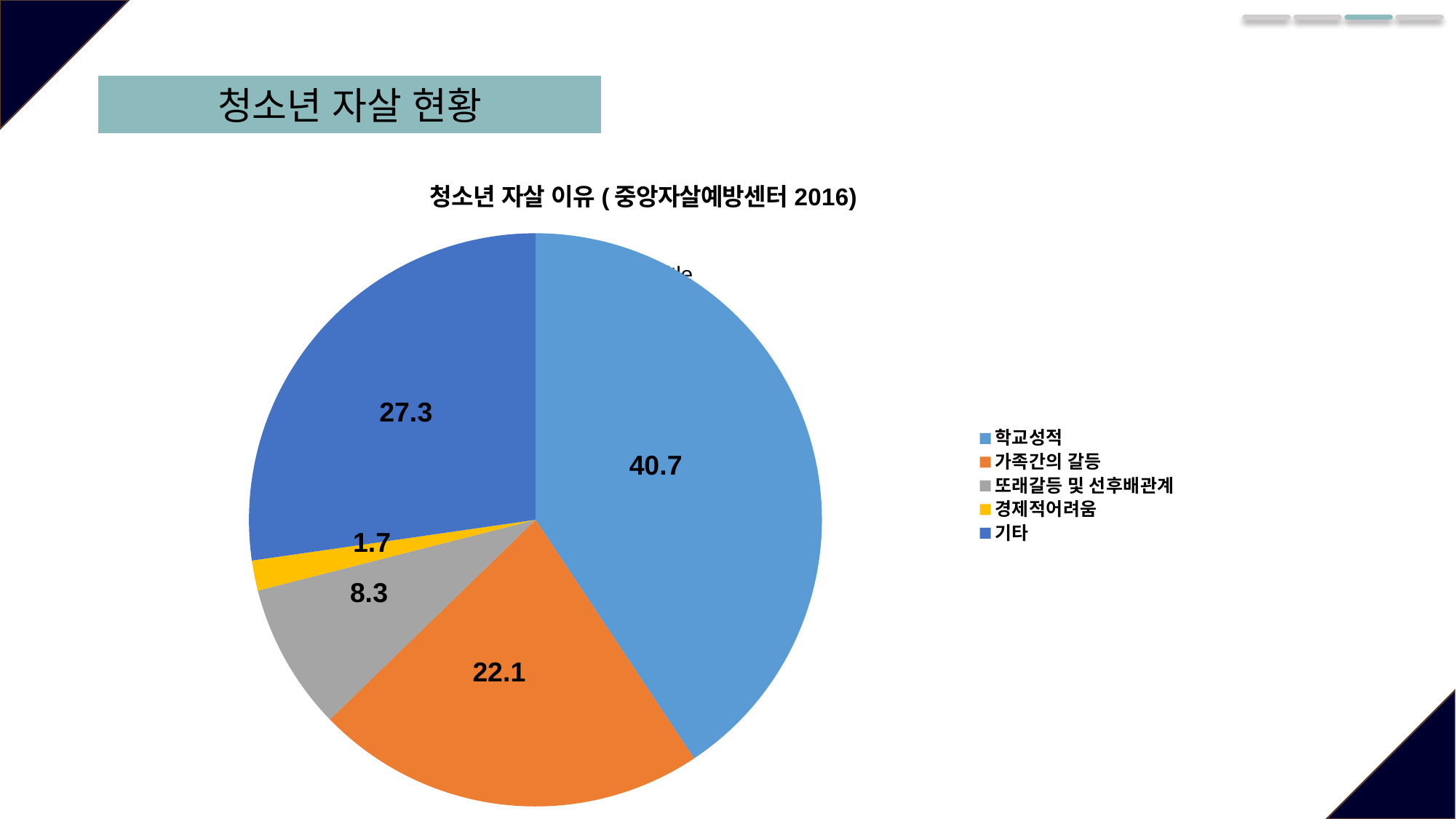

청소년 자살 현황

### Chart: 청소년 자살 이유(중앙자살예방센터2016)

| Category | 판매 |
|---|---|
| 학교성적 | 40.7 |
| 가족간의 갈등 | 22.1 |
| 또래갈등 및 선후배관계 | 8.3 |
| 경제적어려움 | 1.7 |
| 기타 | 27.3 |

### Chart:

| Category |
|---|
27.3
40.7
1.7
8.3
22.1